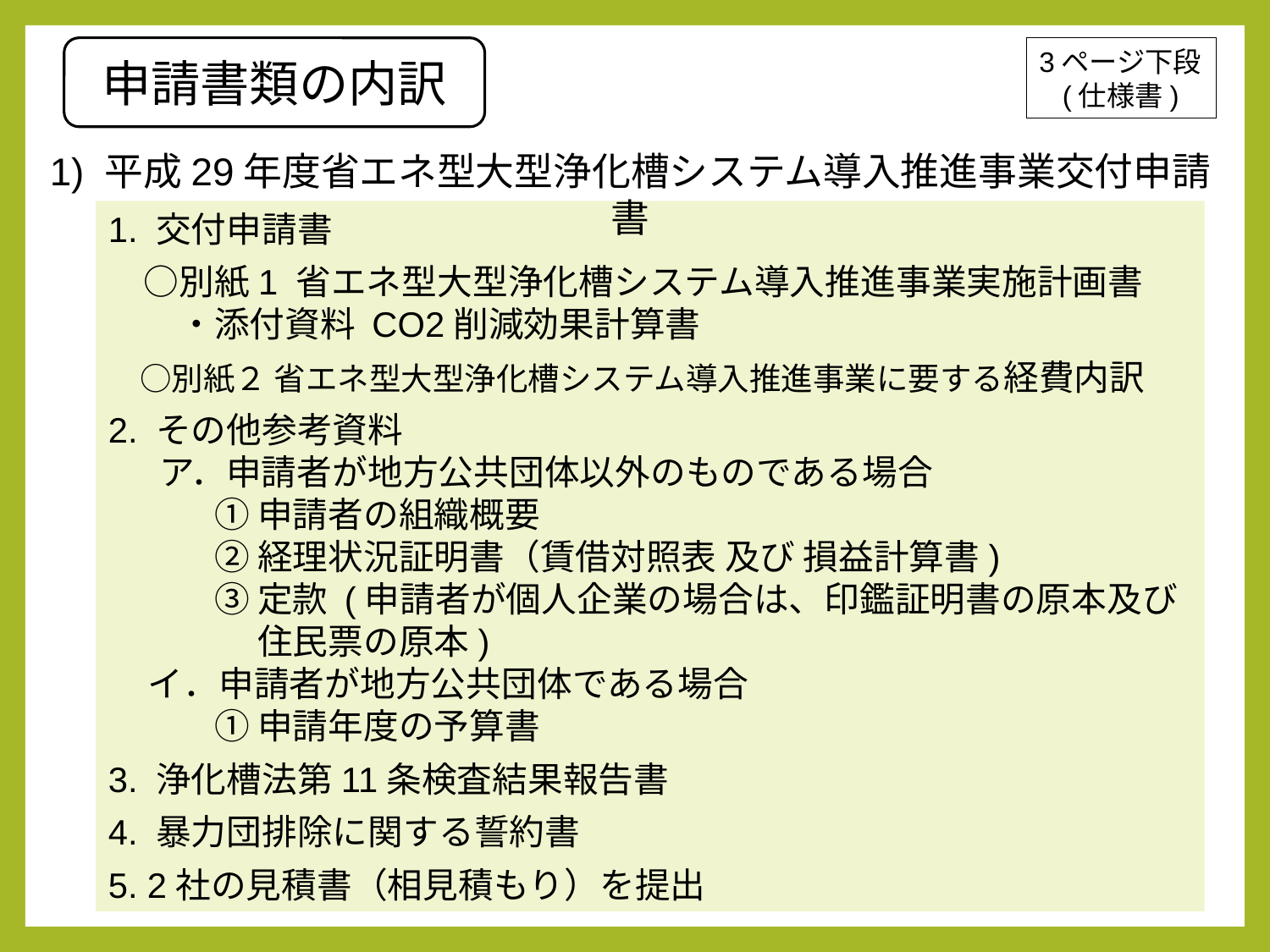

申請書類の内訳
3ページ下段
   (仕様書)
1) 平成29年度省エネ型大型浄化槽システム導入推進事業交付申請書
1. 交付申請書

　○別紙1 省エネ型大型浄化槽システム導入推進事業実施計画書
　　・添付資料 CO2削減効果計算書

　○別紙２ 省エネ型大型浄化槽システム導入推進事業に要する経費内訳

2. その他参考資料
　  ア．申請者が地方公共団体以外のものである場合
　　　① 申請者の組織概要
　　　② 経理状況証明書（賃借対照表 及び 損益計算書)
　　　③ 定款 (申請者が個人企業の場合は、印鑑証明書の原本及び
　　　　 住民票の原本)
    イ．申請者が地方公共団体である場合
　　　① 申請年度の予算書

3. 浄化槽法第11条検査結果報告書

4. 暴力団排除に関する誓約書

5. 2社の見積書（相見積もり）を提出